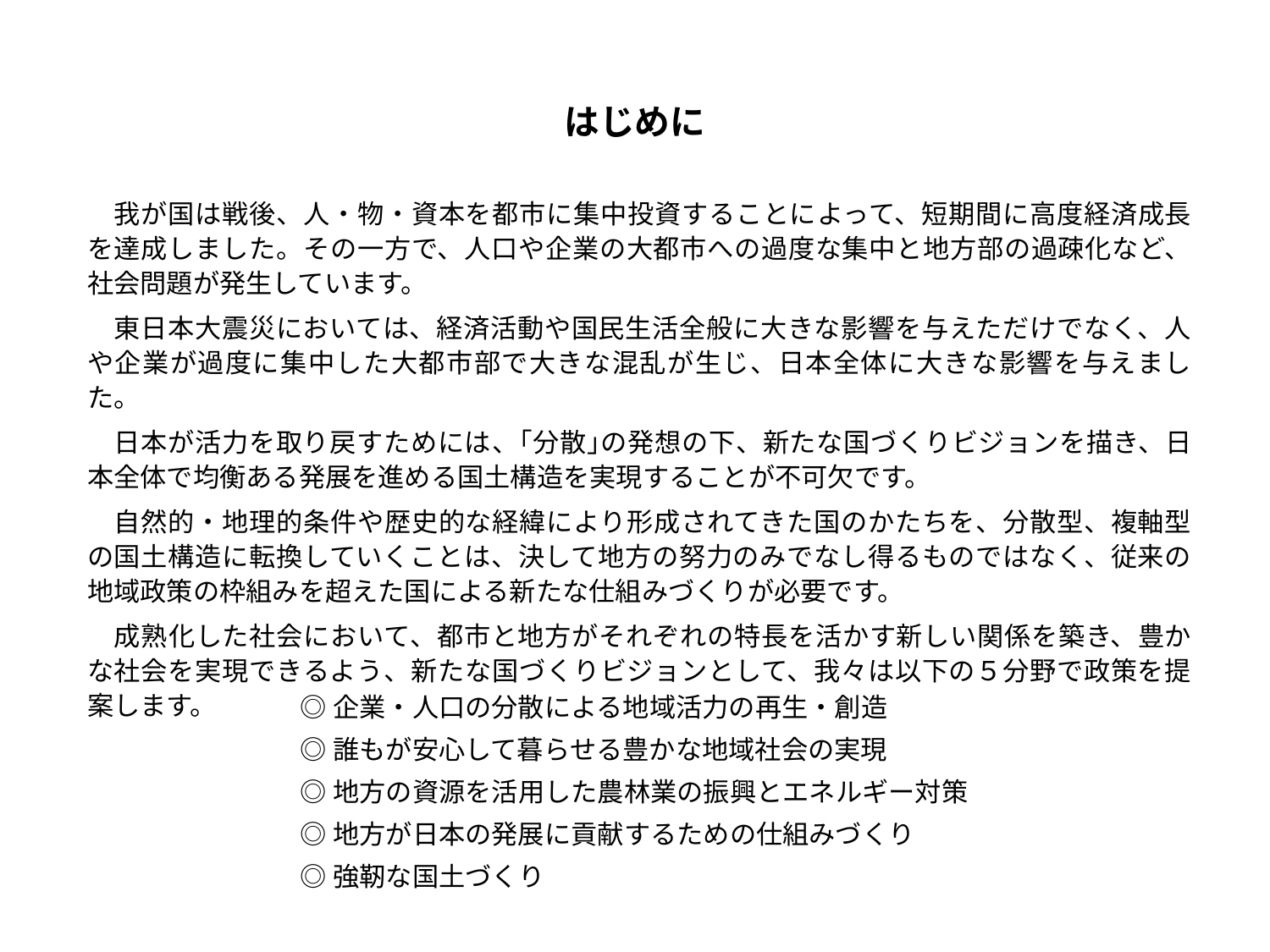

# はじめに
　我が国は戦後、人・物・資本を都市に集中投資することによって、短期間に高度経済成長を達成しました。その一方で、人口や企業の大都市への過度な集中と地方部の過疎化など、社会問題が発生しています。
　東日本大震災においては、経済活動や国民生活全般に大きな影響を与えただけでなく、人や企業が過度に集中した大都市部で大きな混乱が生じ、日本全体に大きな影響を与えました。
　日本が活力を取り戻すためには、｢分散｣の発想の下、新たな国づくりビジョンを描き、日本全体で均衡ある発展を進める国土構造を実現することが不可欠です。
　自然的・地理的条件や歴史的な経緯により形成されてきた国のかたちを、分散型、複軸型の国土構造に転換していくことは、決して地方の努力のみでなし得るものではなく、従来の地域政策の枠組みを超えた国による新たな仕組みづくりが必要です。
　成熟化した社会において、都市と地方がそれぞれの特長を活かす新しい関係を築き、豊かな社会を実現できるよう、新たな国づくりビジョンとして、我々は以下の５分野で政策を提案します。
◎企業・人口の分散による地域活力の再生・創造
◎誰もが安心して暮らせる豊かな地域社会の実現
◎地方の資源を活用した農林業の振興とエネルギー対策
◎地方が日本の発展に貢献するための仕組みづくり
◎強靭な国土づくり